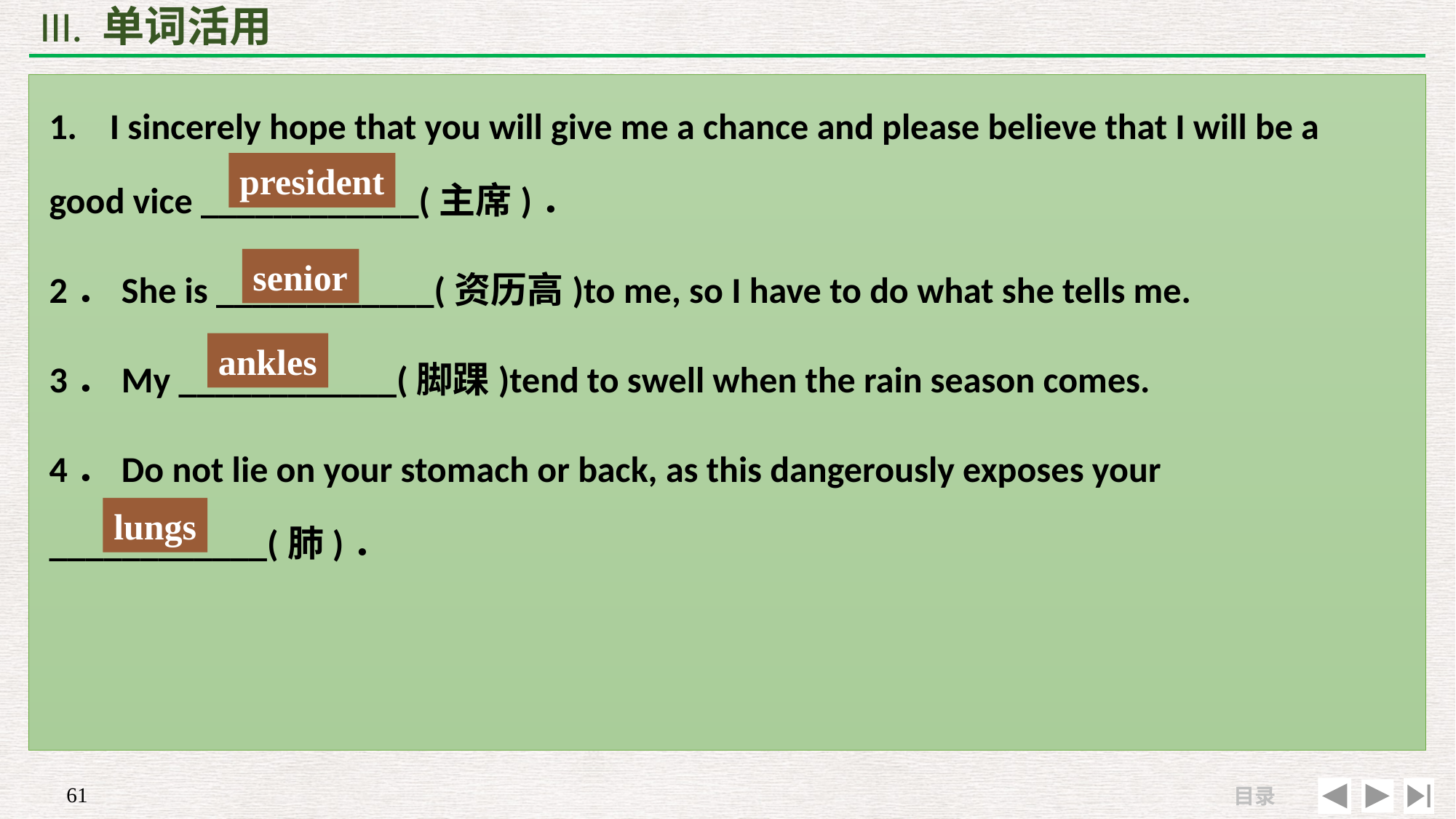

# III. 单词活用
1.    I sincerely hope that you will give me a chance and please believe that I will be a good vice ____________(主席)．
2．She is ____________(资历高)to me, so I have to do what she tells me.
3．My ____________(脚踝)tend to swell when the rain season comes.
4．Do not lie on your stomach or back, as this dangerously exposes your ____________(肺)．

president
senior
ankles
lungs